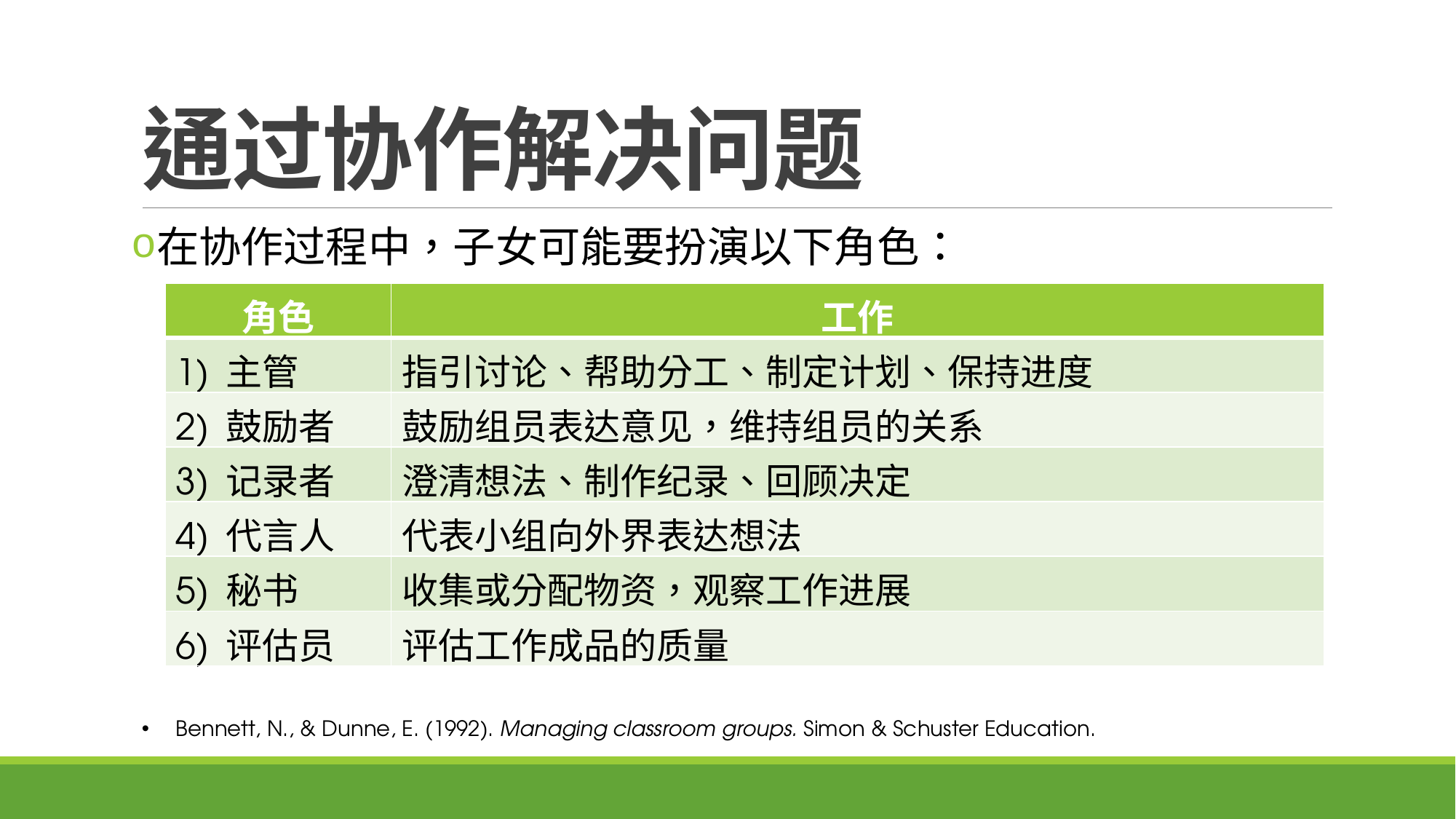

# 通过协作解决问题
在协作过程中，子女可能要扮演以下角色：

| 角色 | 工作 |
| --- | --- |
| 1) 主管 | 指引讨论、帮助分工、制定计划、保持进度 |
| 2) 鼓励者 | 鼓励组员表达意见，维持组员的关系 |
| 3) 记录者 | 澄清想法、制作纪录、回顾决定 |
| 4) 代言人 | 代表小组向外界表达想法 |
| 5) 秘书 | 收集或分配物资，观察工作进展 |
| 6) 评估员 | 评估工作成品的质量 |
Bennett, N., & Dunne, E. (1992). Managing classroom groups. Simon & Schuster Education.